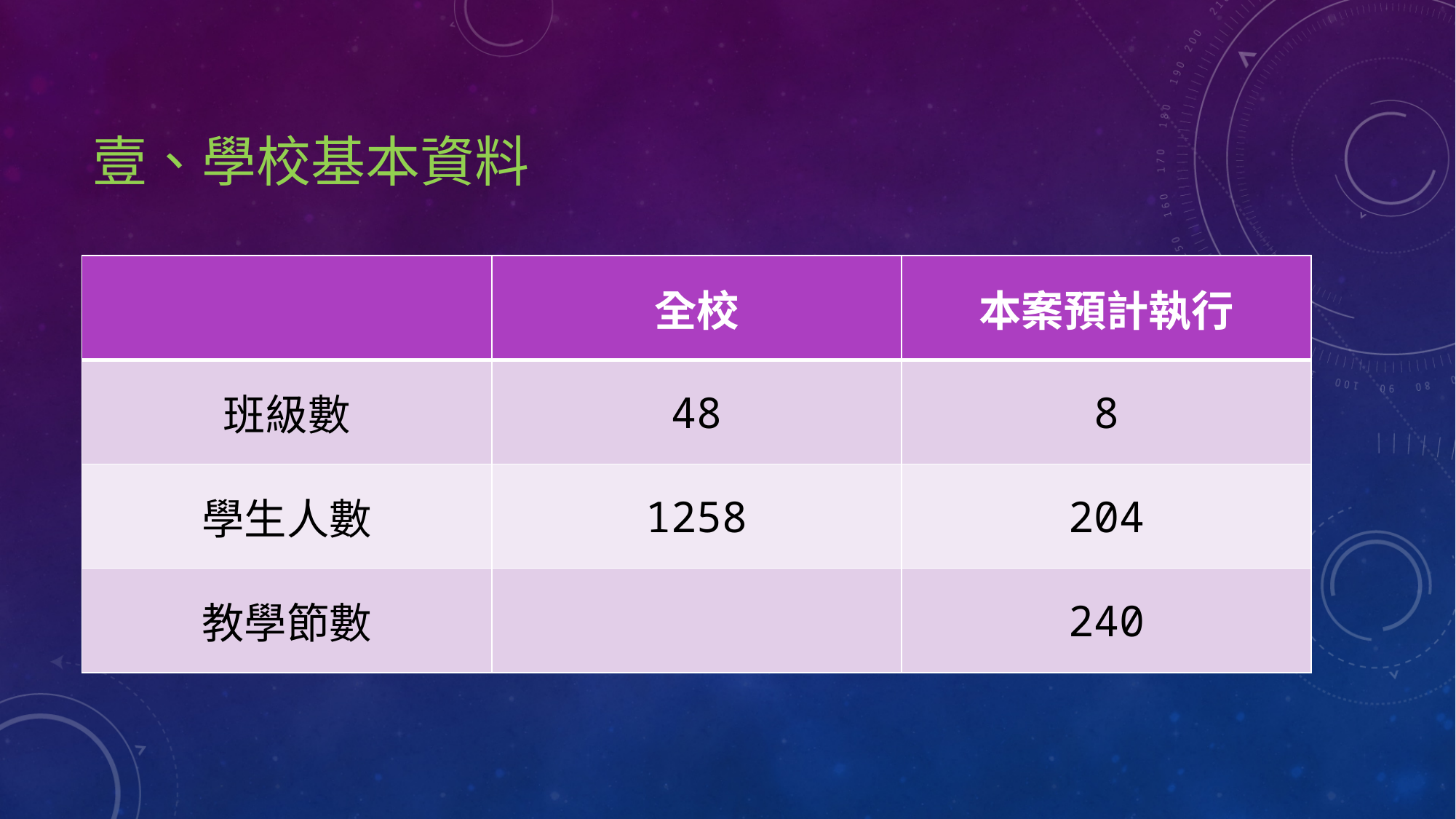

# 壹、學校基本資料
|  | 全校 | 本案預計執行 |
| --- | --- | --- |
| 班級數 | 48 | 8 |
| 學生人數 | 1258 | 204 |
| 教學節數 |  | 240 |